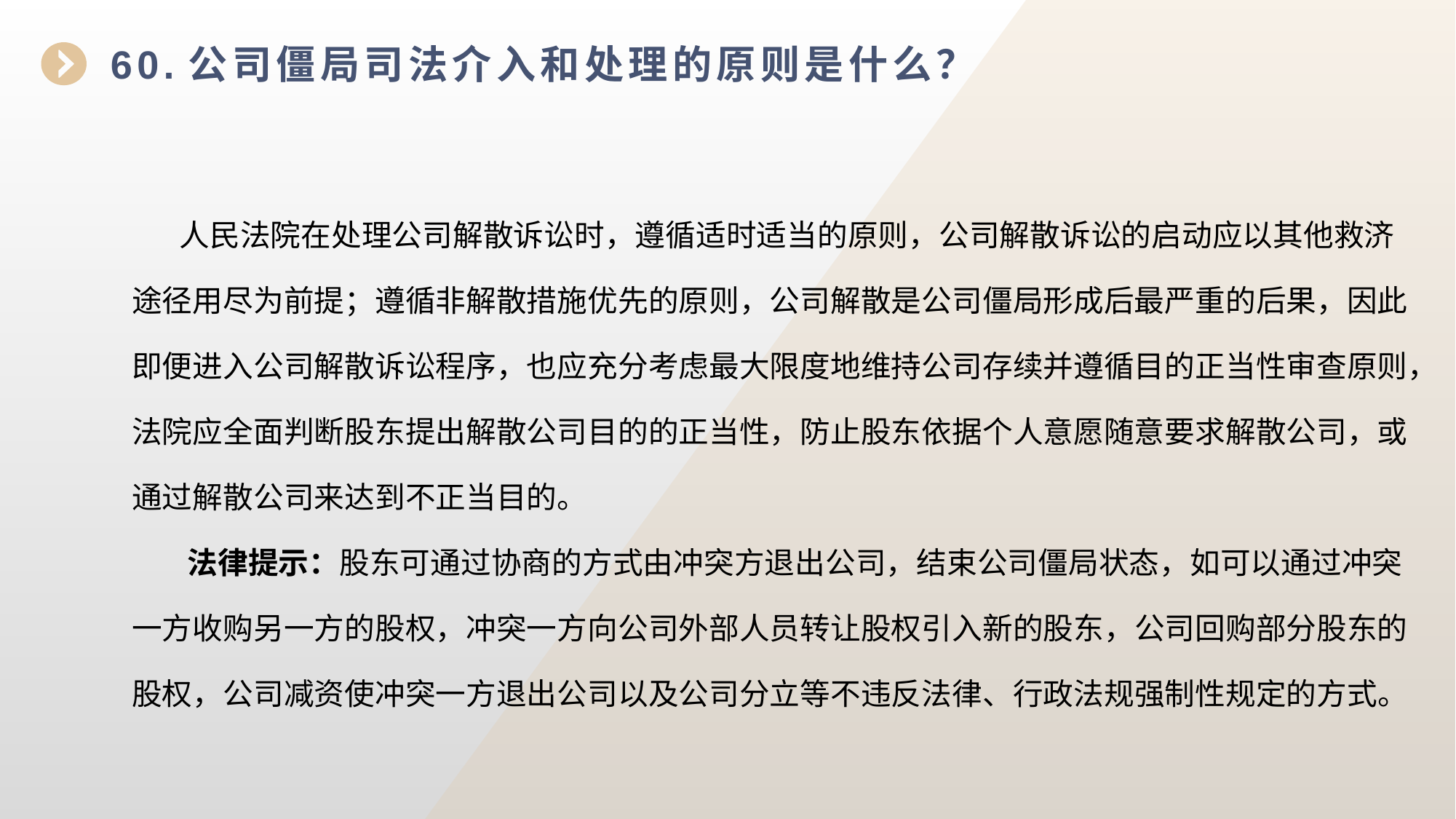

60.公司僵局司法介入和处理的原则是什么？

      人民法院在处理公司解散诉讼时，遵循适时适当的原则，公司解散诉讼的启动应以其他救济途径用尽为前提；遵循非解散措施优先的原则，公司解散是公司僵局形成后最严重的后果，因此即便进入公司解散诉讼程序，也应充分考虑最大限度地维持公司存续并遵循目的正当性审查原则，法院应全面判断股东提出解散公司目的的正当性，防止股东依据个人意愿随意要求解散公司，或通过解散公司来达到不正当目的。
       法律提示：股东可通过协商的方式由冲突方退出公司，结束公司僵局状态，如可以通过冲突一方收购另一方的股权，冲突一方向公司外部人员转让股权引入新的股东，公司回购部分股东的股权，公司减资使冲突一方退出公司以及公司分立等不违反法律、行政法规强制性规定的方式。